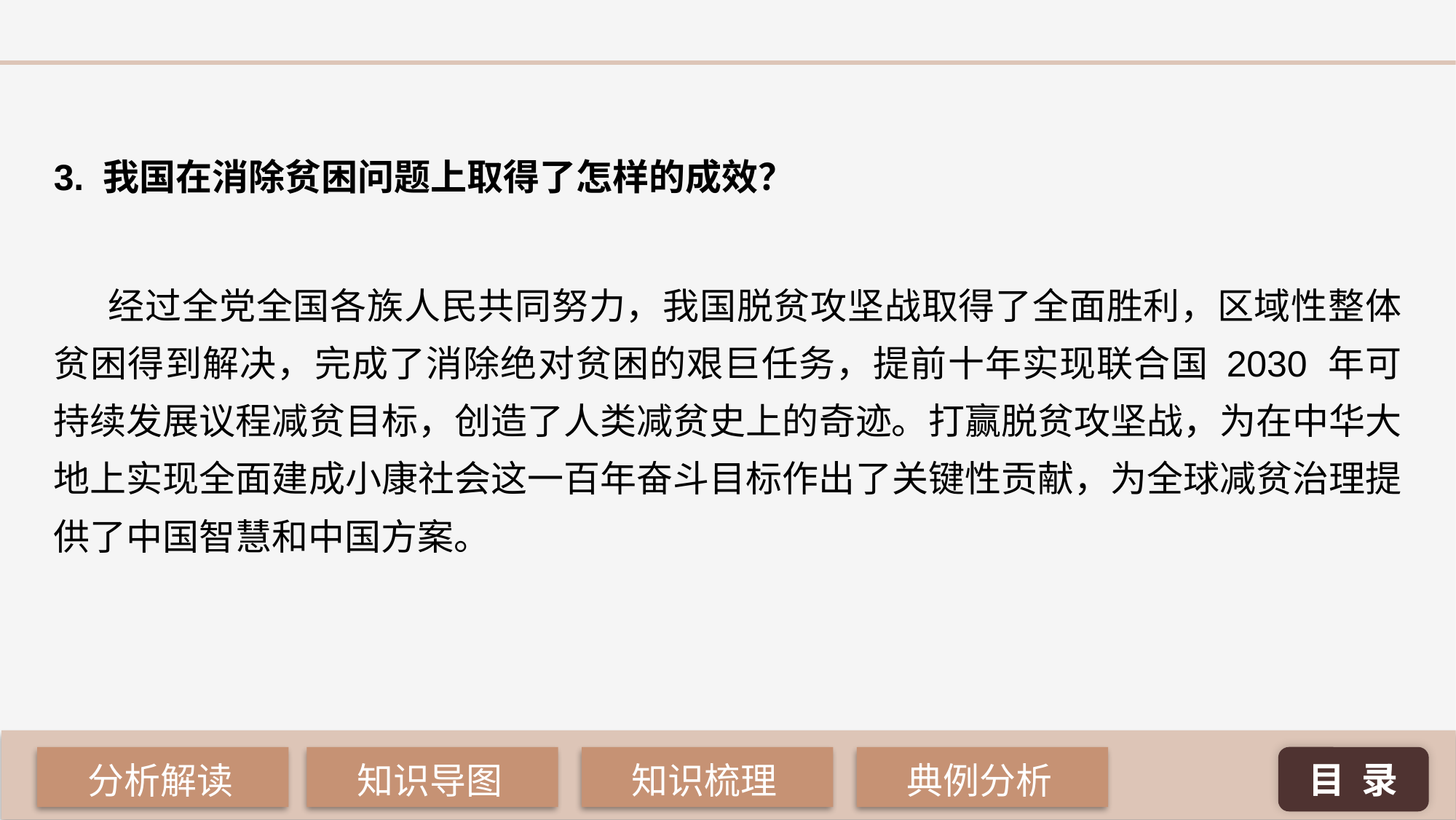

3. 我国在消除贫困问题上取得了怎样的成效？
经过全党全国各族人民共同努力，我国脱贫攻坚战取得了全面胜利，区域性整体贫困得到解决，完成了消除绝对贫困的艰巨任务，提前十年实现联合国 2030 年可持续发展议程减贫目标，创造了人类减贫史上的奇迹。打赢脱贫攻坚战，为在中华大地上实现全面建成小康社会这一百年奋斗目标作出了关键性贡献，为全球减贫治理提供了中国智慧和中国方案。